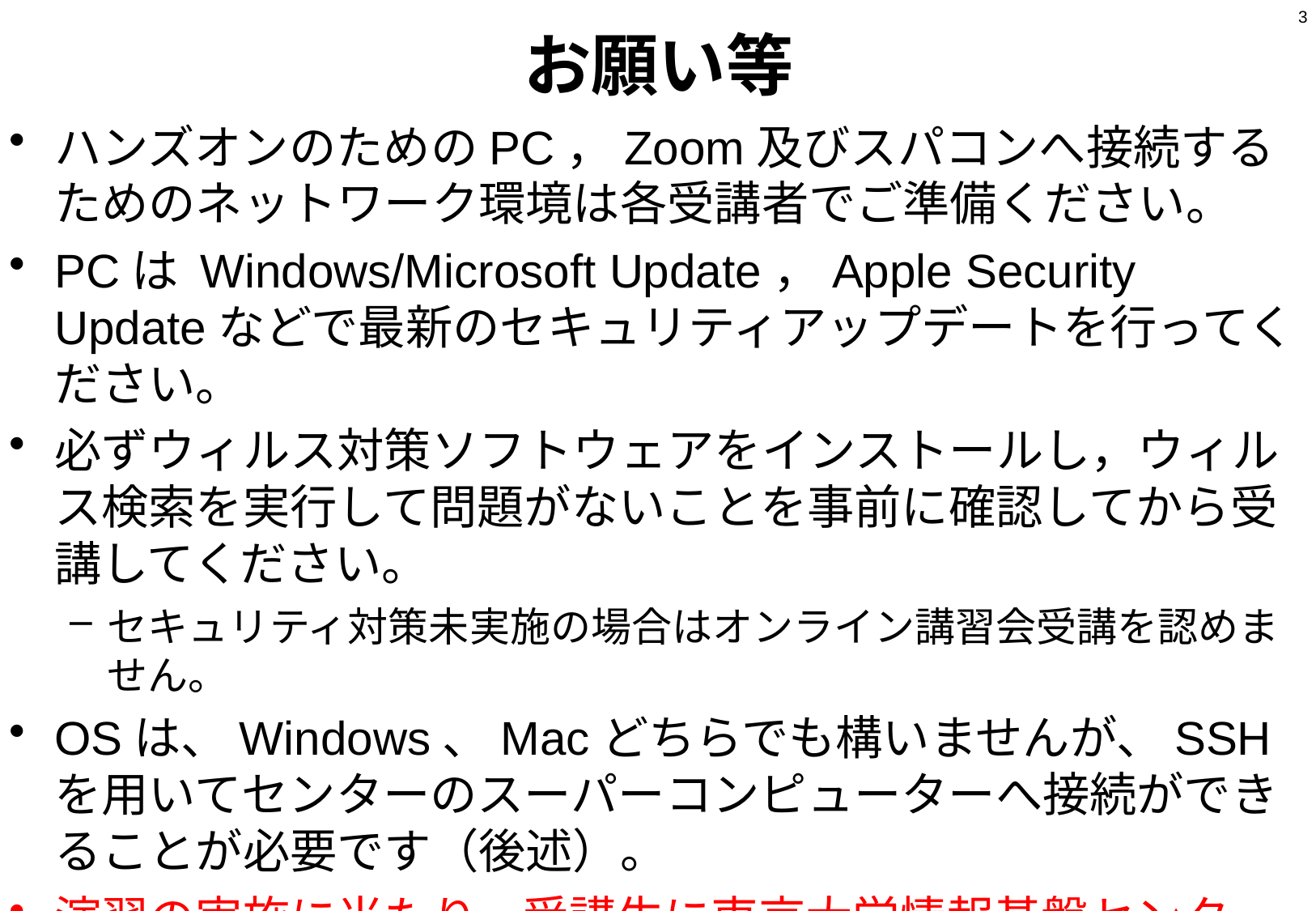

3
# お願い等
ハンズオンのためのPC，Zoom及びスパコンへ接続するためのネットワーク環境は各受講者でご準備ください。
PCは Windows/Microsoft Update，Apple Security Updateなどで最新のセキュリティアップデートを行ってください。
必ずウィルス対策ソフトウェアをインストールし，ウィルス検索を実行して問題がないことを事前に確認してから受講してください。
セキュリティ対策未実施の場合はオンライン講習会受講を認めません。
OSは、Windows、Macどちらでも構いませんが、SSHを用いてセンターのスーパーコンピューターへ接続ができることが必要です（後述）。
演習の実施に当たり，受講生に東京大学情報基盤センターのスーパーコンピューターを1月間利用できる無料アカウント（お試しアカウント）を発行します。